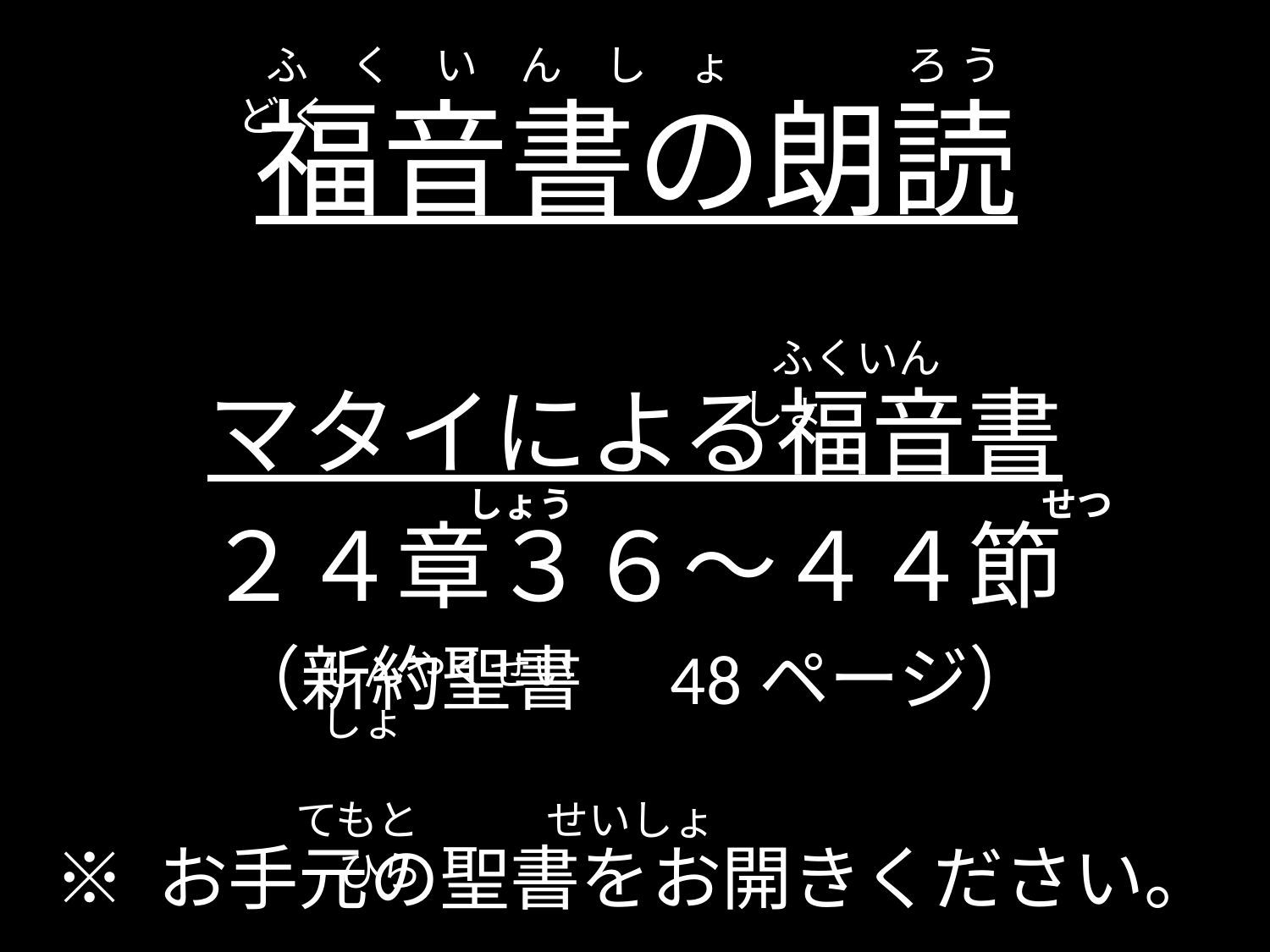

ふ　く　い　ん　し　ょ　              ろ う ど く
# 福音書の朗読
  ふくいんしょ
マタイによる福音書
２４章３６～４４節
（新約聖書　48ページ）
                     　 しょう　　　　　　                       　　せつ
しんやくせいしょ
てもと　　　せいしょ　　　　ひら
※ お手元の聖書をお開きください。